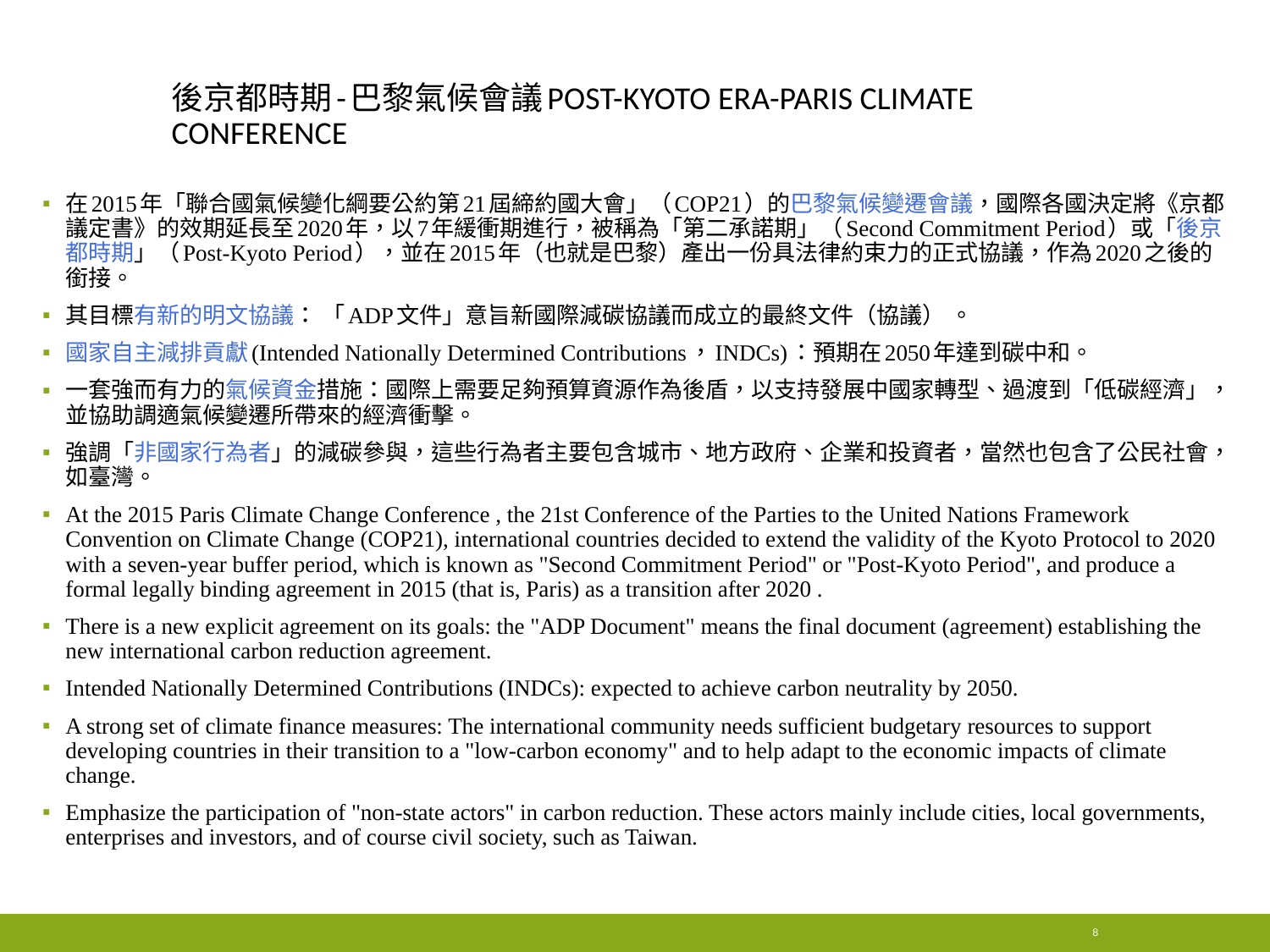

# 後京都時期-巴黎氣候會議Post-Kyoto Era-Paris Climate Conference
在2015年「聯合國氣候變化綱要公約第21屆締約國大會」（COP21）的巴黎氣候變遷會議，國際各國決定將《京都議定書》的效期延長至2020年，以7年緩衝期進行，被稱為「第二承諾期」（Second Commitment Period）或「後京都時期」（Post-Kyoto Period），並在2015年（也就是巴黎）產出一份具法律約束力的正式協議，作為2020之後的銜接。
其目標有新的明文協議： 「ADP文件」意旨新國際減碳協議而成立的最終文件（協議） 。
國家自主減排貢獻(Intended Nationally Determined Contributions，INDCs)：預期在2050年達到碳中和。
一套強而有力的氣候資金措施：國際上需要足夠預算資源作為後盾，以支持發展中國家轉型、過渡到「低碳經濟」，並協助調適氣候變遷所帶來的經濟衝擊。
強調「非國家行為者」的減碳參與，這些行為者主要包含城市、地方政府、企業和投資者，當然也包含了公民社會，如臺灣。
At the 2015 Paris Climate Change Conference , the 21st Conference of the Parties to the United Nations Framework Convention on Climate Change (COP21), international countries decided to extend the validity of the Kyoto Protocol to 2020 with a seven-year buffer period, which is known as "Second Commitment Period" or "Post-Kyoto Period", and produce a formal legally binding agreement in 2015 (that is, Paris) as a transition after 2020 .
There is a new explicit agreement on its goals: the "ADP Document" means the final document (agreement) establishing the new international carbon reduction agreement.
Intended Nationally Determined Contributions (INDCs): expected to achieve carbon neutrality by 2050.
A strong set of climate finance measures: The international community needs sufficient budgetary resources to support developing countries in their transition to a "low-carbon economy" and to help adapt to the economic impacts of climate change.
Emphasize the participation of "non-state actors" in carbon reduction. These actors mainly include cities, local governments, enterprises and investors, and of course civil society, such as Taiwan.
8